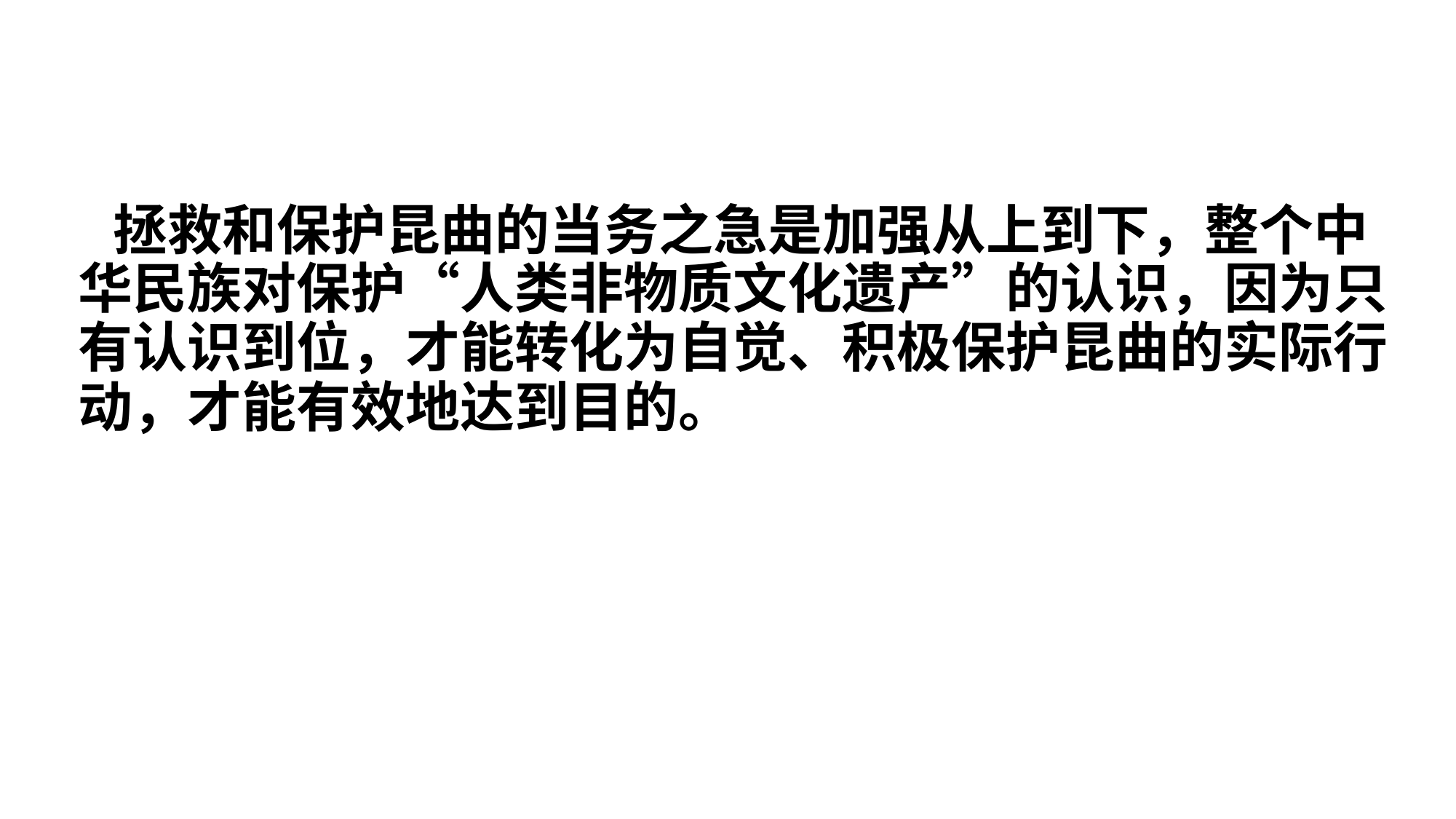

拯救和保护昆曲的当务之急是加强从上到下，整个中华民族对保护“人类非物质文化遗产”的认识，因为只有认识到位，才能转化为自觉、积极保护昆曲的实际行动，才能有效地达到目的。